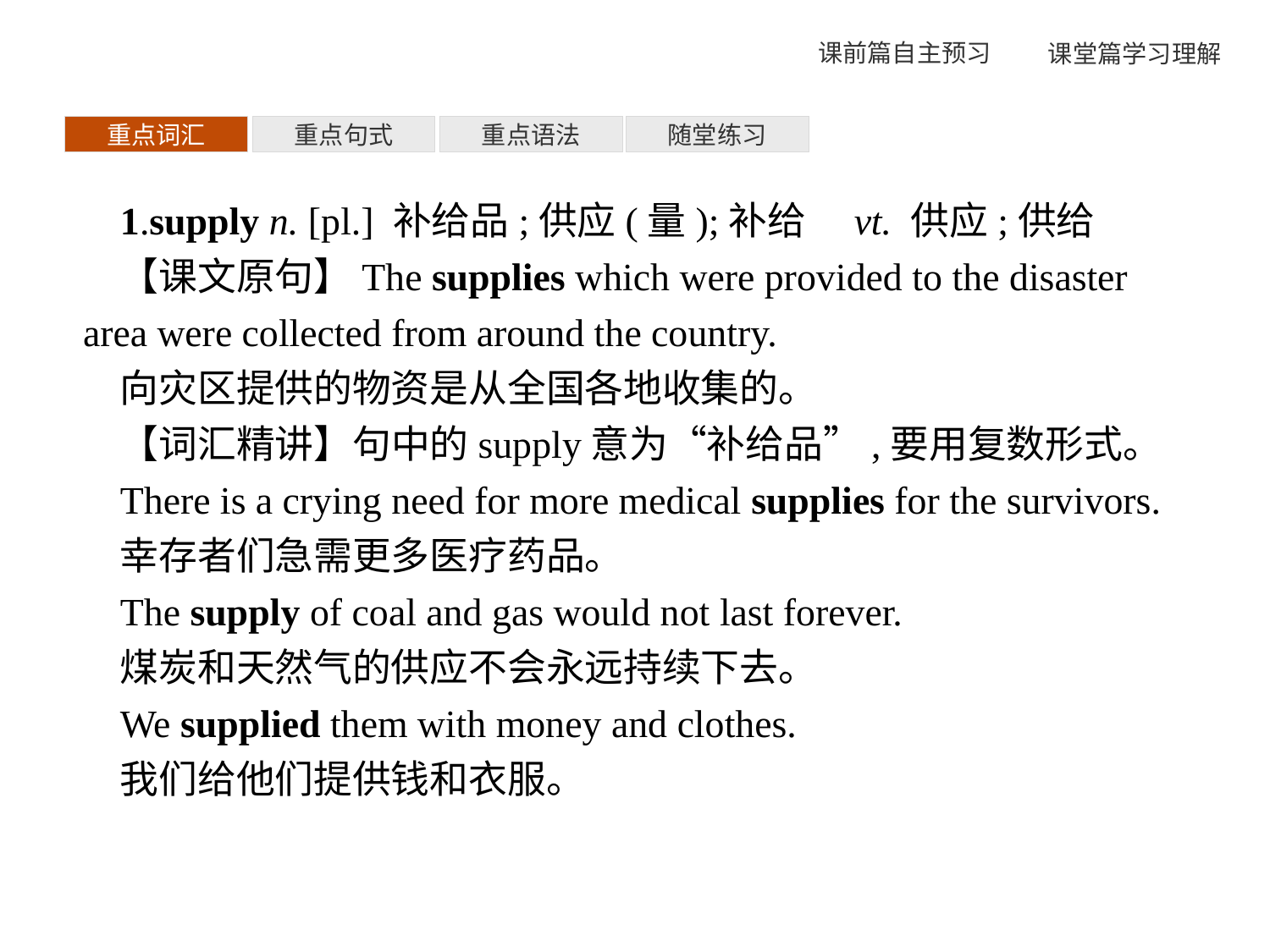

重点词汇
重点句式
重点语法
随堂练习
1.supply n. [pl.] 补给品;供应(量);补给　vt. 供应;供给
【课文原句】The supplies which were provided to the disaster area were collected from around the country.
向灾区提供的物资是从全国各地收集的。
【词汇精讲】句中的supply意为“补给品”,要用复数形式。
There is a crying need for more medical supplies for the survivors.
幸存者们急需更多医疗药品。
The supply of coal and gas would not last forever.
煤炭和天然气的供应不会永远持续下去。
We supplied them with money and clothes.
我们给他们提供钱和衣服。